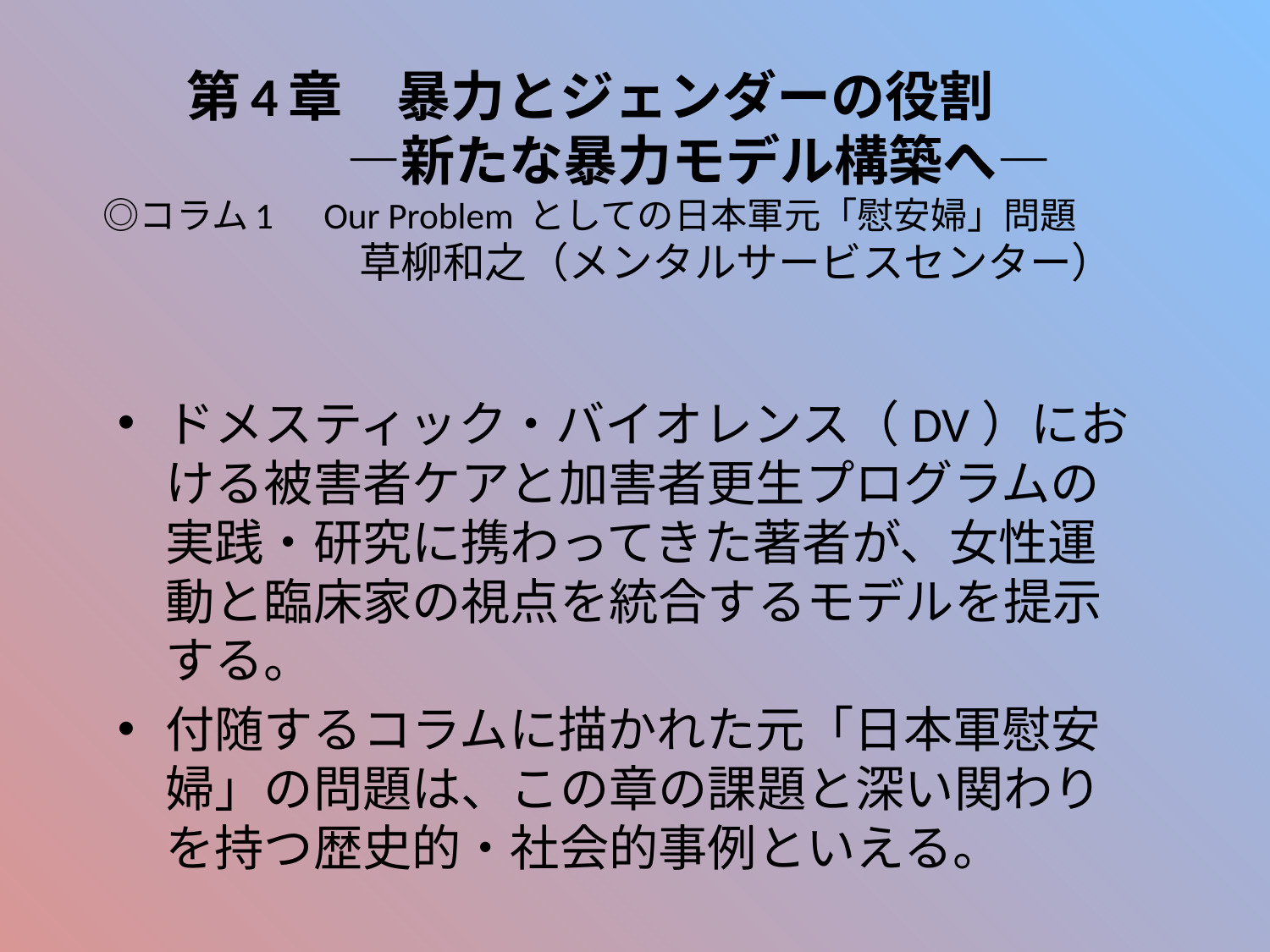

# 第4章　暴力とジェンダーの役割 　　　　―新たな暴力モデル構築へ― ◎コラム1　Our Problem としての日本軍元「慰安婦」問題 　　　　　　　　草柳和之（メンタルサービスセンター）
ドメスティック・バイオレンス（DV）における被害者ケアと加害者更生プログラムの実践・研究に携わってきた著者が、女性運動と臨床家の視点を統合するモデルを提示する。
付随するコラムに描かれた元「日本軍慰安婦」の問題は、この章の課題と深い関わりを持つ歴史的・社会的事例といえる。